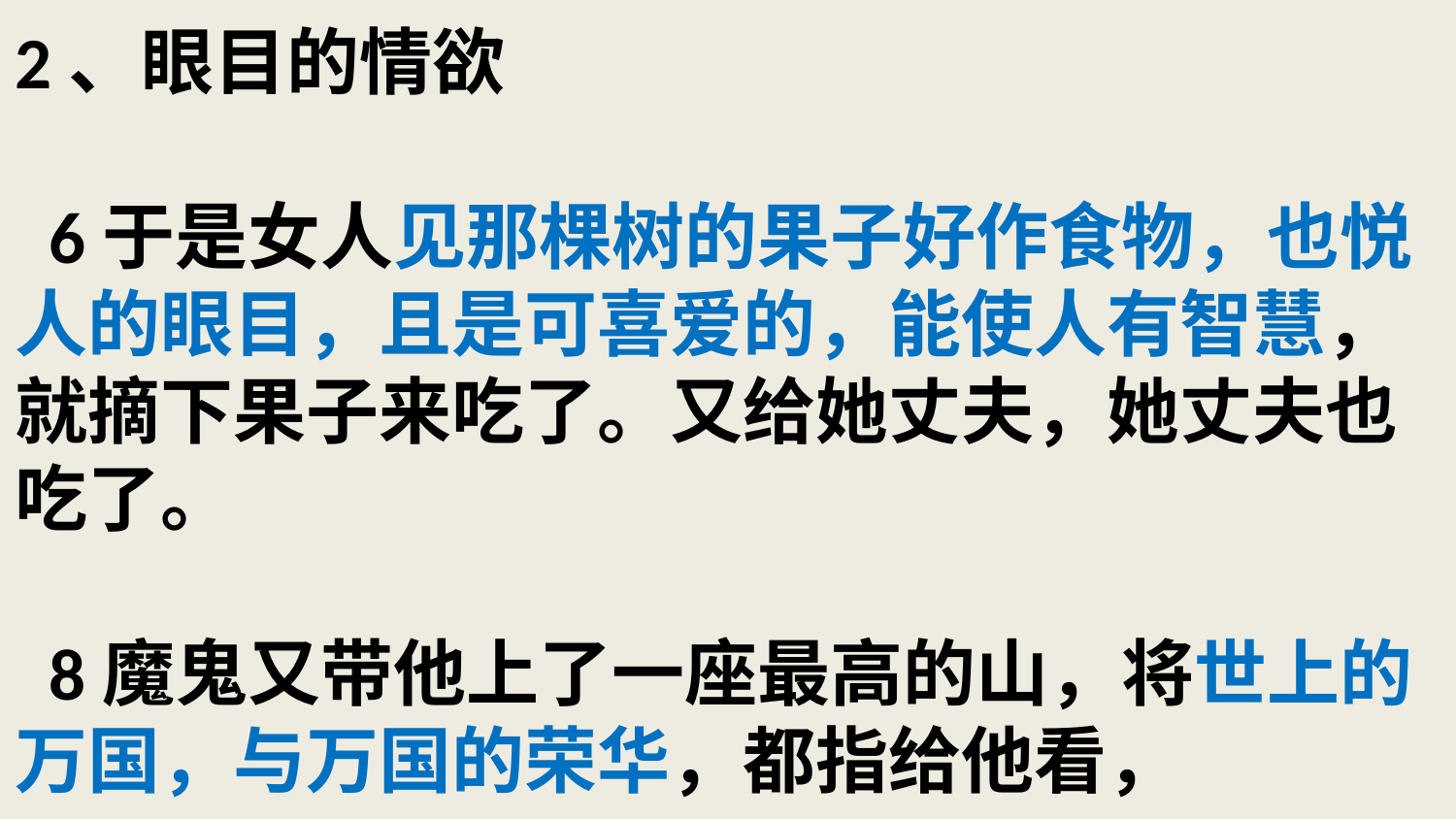

# 2、眼目的情欲 6于是女人见那棵树的果子好作食物，也悦人的眼目，且是可喜爱的，能使人有智慧，就摘下果子来吃了。又给她丈夫，她丈夫也吃了。 8魔鬼又带他上了一座最高的山，将世上的万国，与万国的荣华，都指给他看，